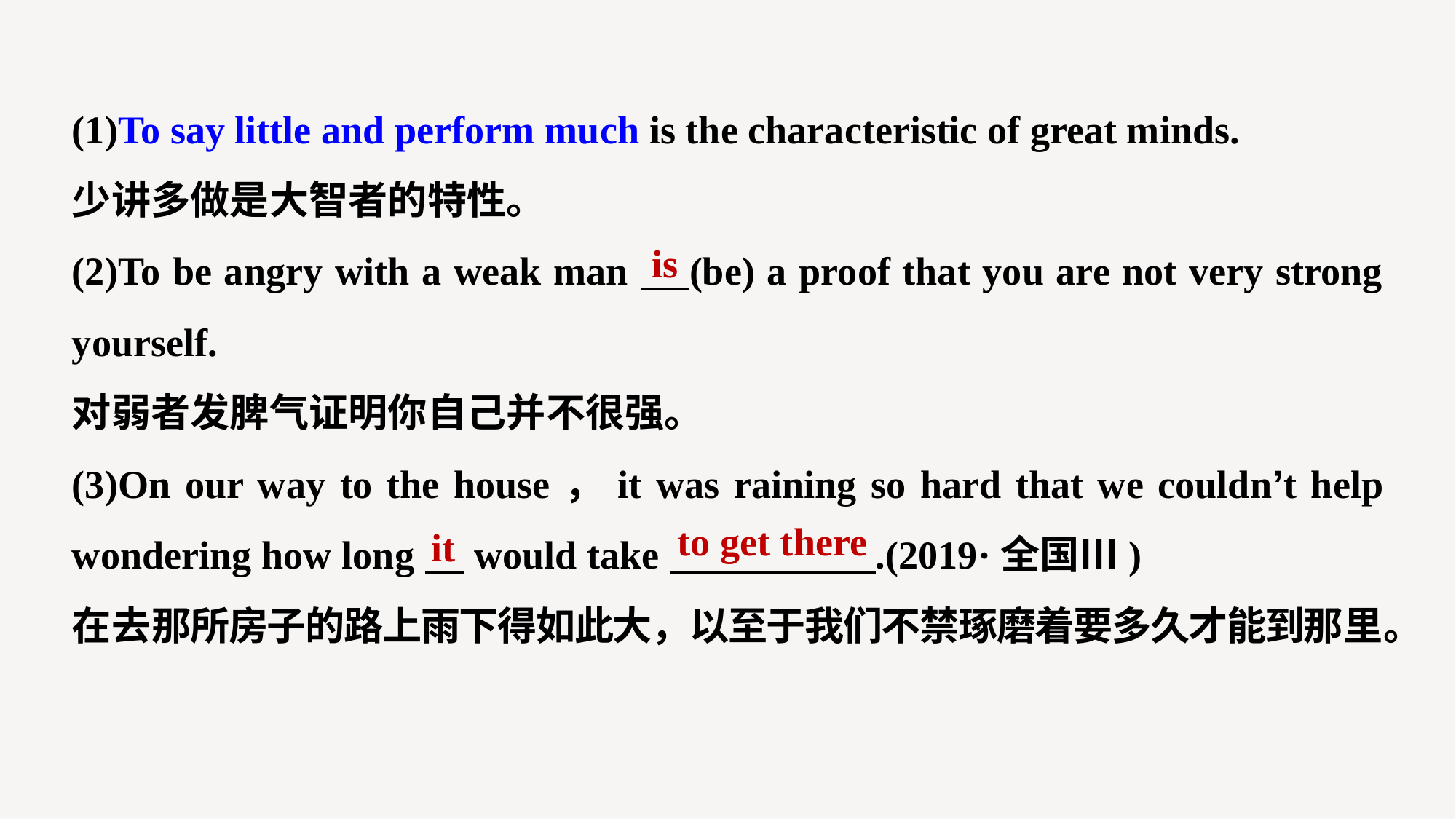

(1)To say little and perform much is the characteristic of great minds.
少讲多做是大智者的特性。
(2)To be angry with a weak man     (be) a proof that you are not very strong yourself.
对弱者发脾气证明你自己并不很强。
(3)On our way to the house，it was raining so hard that we couldn’t help wondering how long      would take                      .(2019·全国Ⅲ)
在去那所房子的路上雨下得如此大，以至于我们不禁琢磨着要多久才能到那里。
is
to get there
it